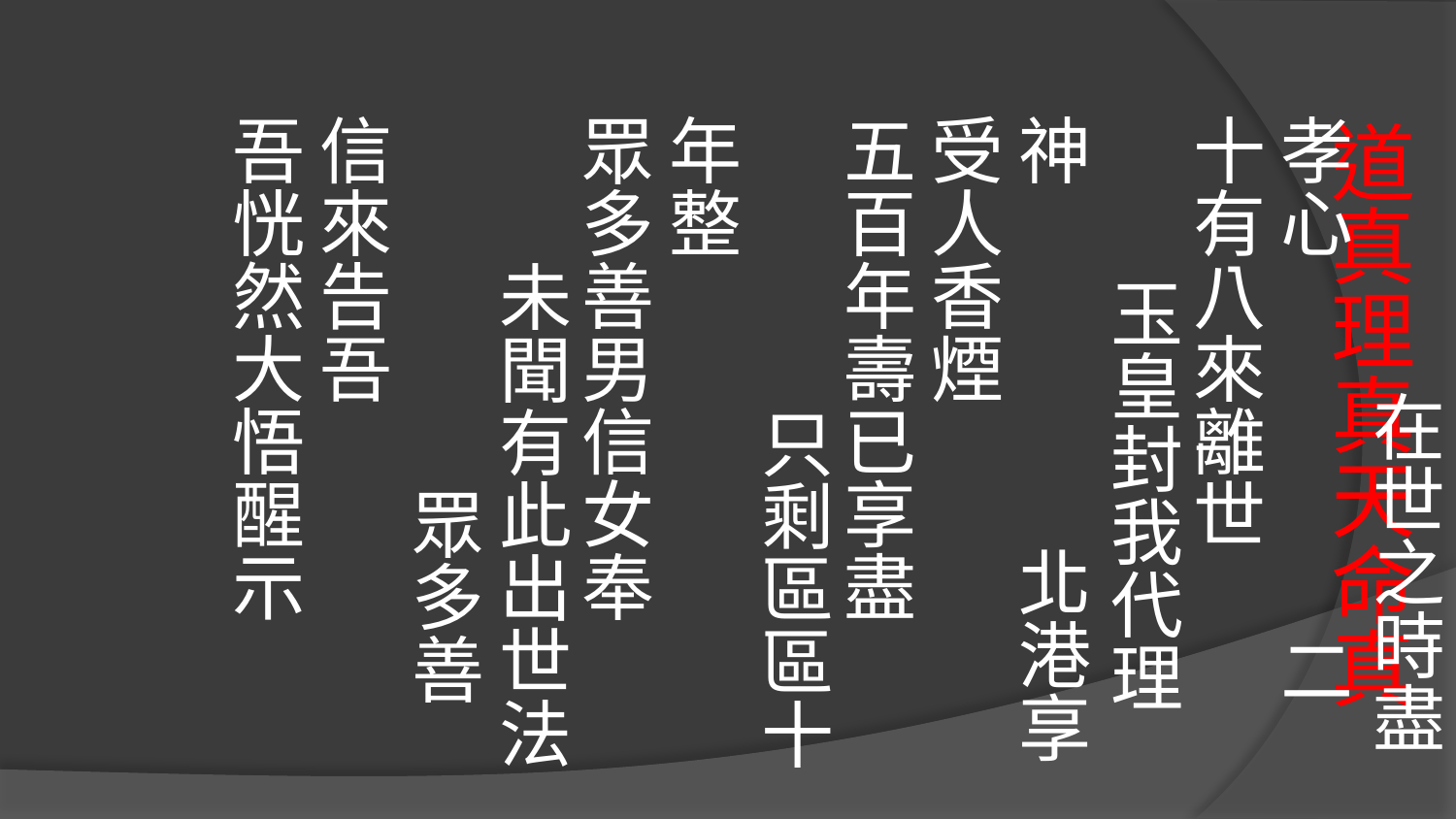

北港代理媽祖莊玉芝求道後結緣訓
吾本莊家之女兒                           在世之時盡孝心                       二十有八來離世                        玉皇封我代理神                      北港享受人香煙                     五百年壽已享盡                            只剩區區十年整                             眾多善男信女奉                   未聞有此出世法                        眾多善信來告吾                       吾恍然大悟醒示

# 道真理真天命真